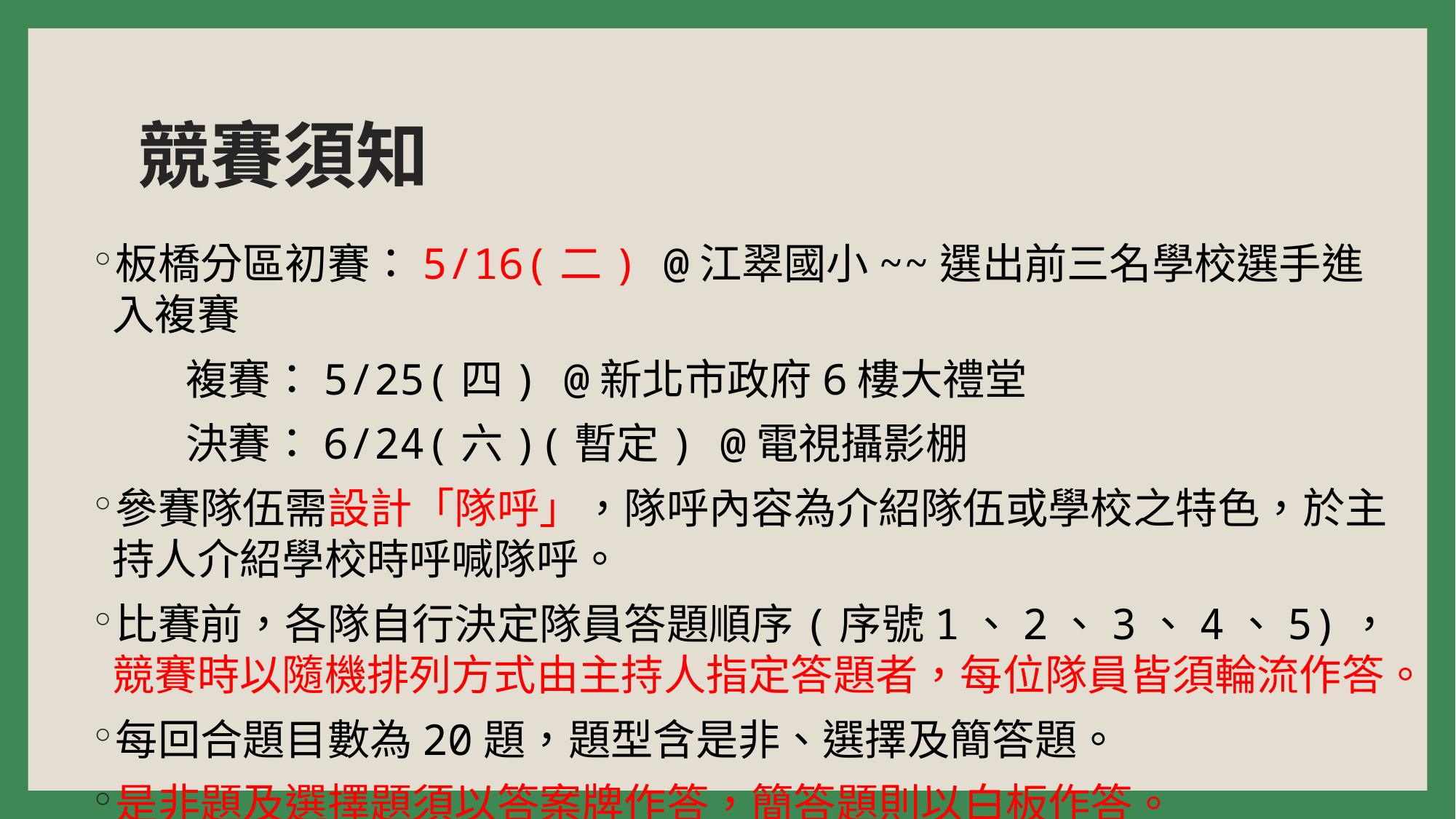

# 競賽須知
板橋分區初賽：5/16(二) @江翠國小~~選出前三名學校選手進入複賽
         複賽：5/25(四) @新北市政府6樓大禮堂
         決賽：6/24(六)(暫定) @電視攝影棚
參賽隊伍需設計「隊呼」，隊呼內容為介紹隊伍或學校之特色，於主持人介紹學校時呼喊隊呼。
比賽前，各隊自行決定隊員答題順序(序號1、2、3、4、5)，競賽時以隨機排列方式由主持人指定答題者，每位隊員皆須輪流作答。
每回合題目數為20題，題型含是非、選擇及簡答題。
是非題及選擇題須以答案牌作答，簡答題則以白板作答。